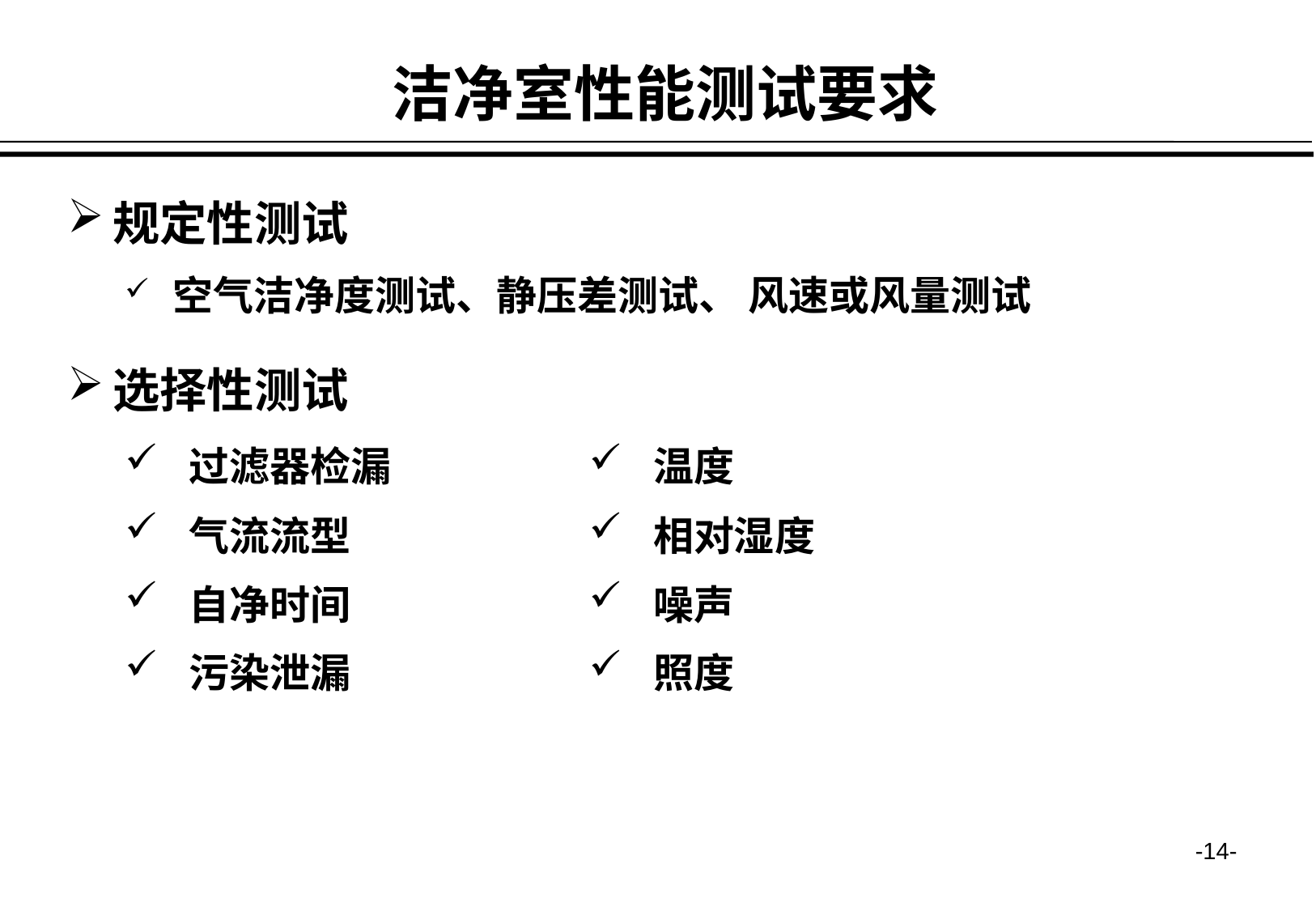

洁净室性能测试要求
规定性测试
空气洁净度测试、静压差测试、 风速或风量测试
选择性测试
 过滤器检漏
 气流流型
 自净时间
 污染泄漏
 温度
 相对湿度
 噪声
 照度
-14-